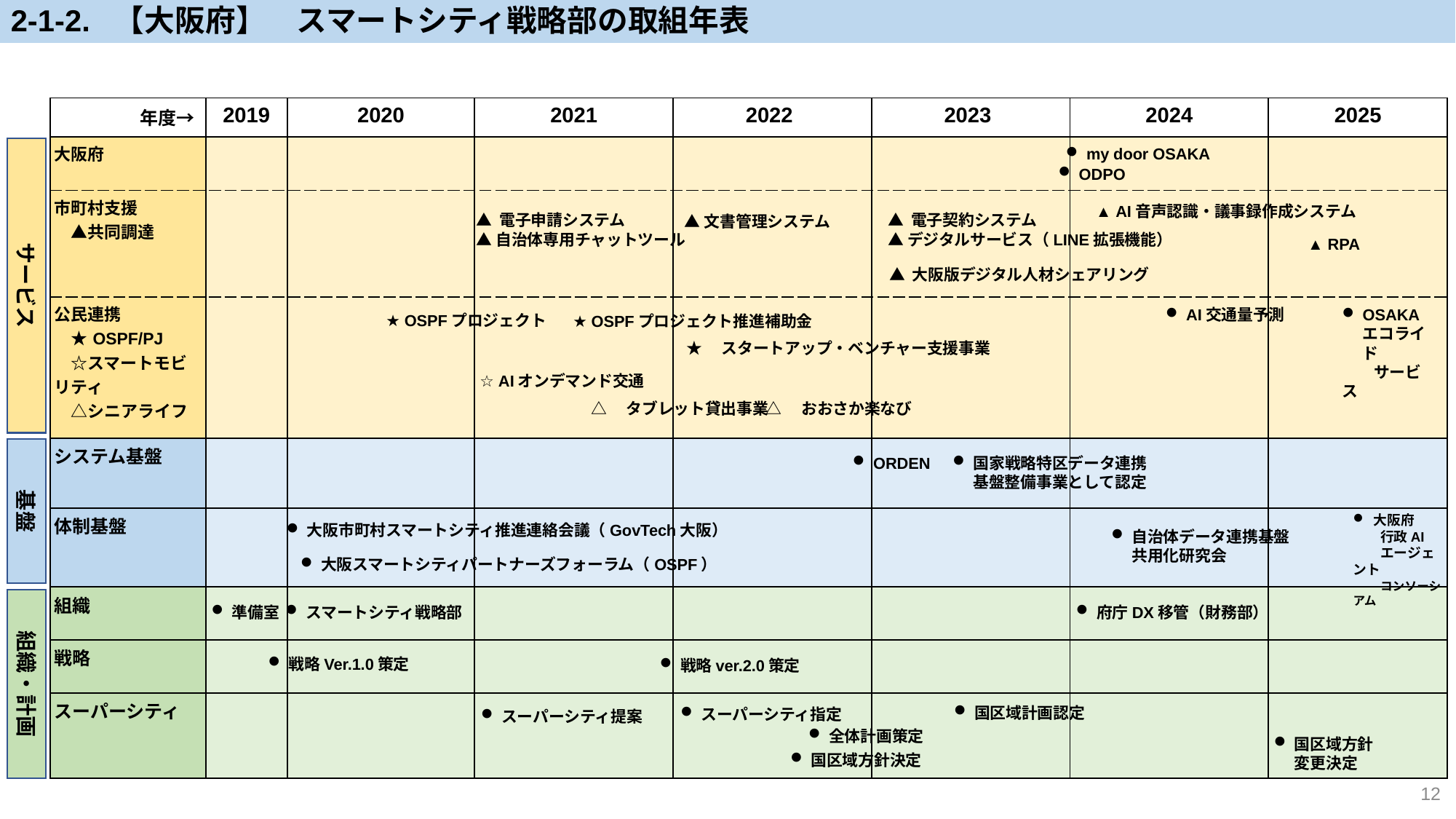

2-1-2.  【大阪府】　スマートシティ戦略部の取組年表
| 年度→ | 2019 | 2020 | 2021 | 2022 | 2023 | 2024 | 2025 |
| --- | --- | --- | --- | --- | --- | --- | --- |
| 大阪府 |  |  |  |  |  |  |  |
| 市町村支援 　▲共同調達 |  |  |  |  |  |  |  |
| 公民連携 　★OSPF/PJ 　☆スマートモビリティ 　△シニアライフ |  |  |  |  |  |  |  |
| システム基盤 |  |  |  |  |  |  |  |
| 体制基盤 |  |  |  |  |  |  |  |
| 組織 |  |  |  |  |  |  |  |
| 戦略 |  |  |  |  |  |  |  |
| スーパーシティ |  |  |  |  |  |  |  |
サービス
my door OSAKA
ODPO
▲ AI音声認識・議事録作成システム
▲ 電子申請システム
▲自治体専用チャットツール
▲ 電子契約システム
▲デジタルサービス（LINE拡張機能）
▲文書管理システム
▲ RPA
▲ 大阪版デジタル人材シェアリング
AI交通量予測
OSAKAエコライド
　　サービス
★ OSPFプロジェクト
★ OSPFプロジェクト推進補助金
★　スタートアップ・ベンチャー支援事業
☆ AIオンデマンド交通
△　タブレット貸出事業
△　おおさか楽なび
基盤
ORDEN
国家戦略特区データ連携基盤整備事業として認定
大阪府
　　行政AI
　　エージェント
　　コンソーシアム
大阪市町村スマートシティ推進連絡会議（GovTech大阪）
自治体データ連携基盤共用化研究会
大阪スマートシティパートナーズフォーラム（OSPF）
組織・計画
準備室
スマートシティ戦略部
府庁DX移管（財務部）
戦略Ver.1.0策定
戦略ver.2.0策定
国区域計画認定
スーパーシティ指定
スーパーシティ提案
全体計画策定
国区域方針
変更決定
国区域方針決定
12